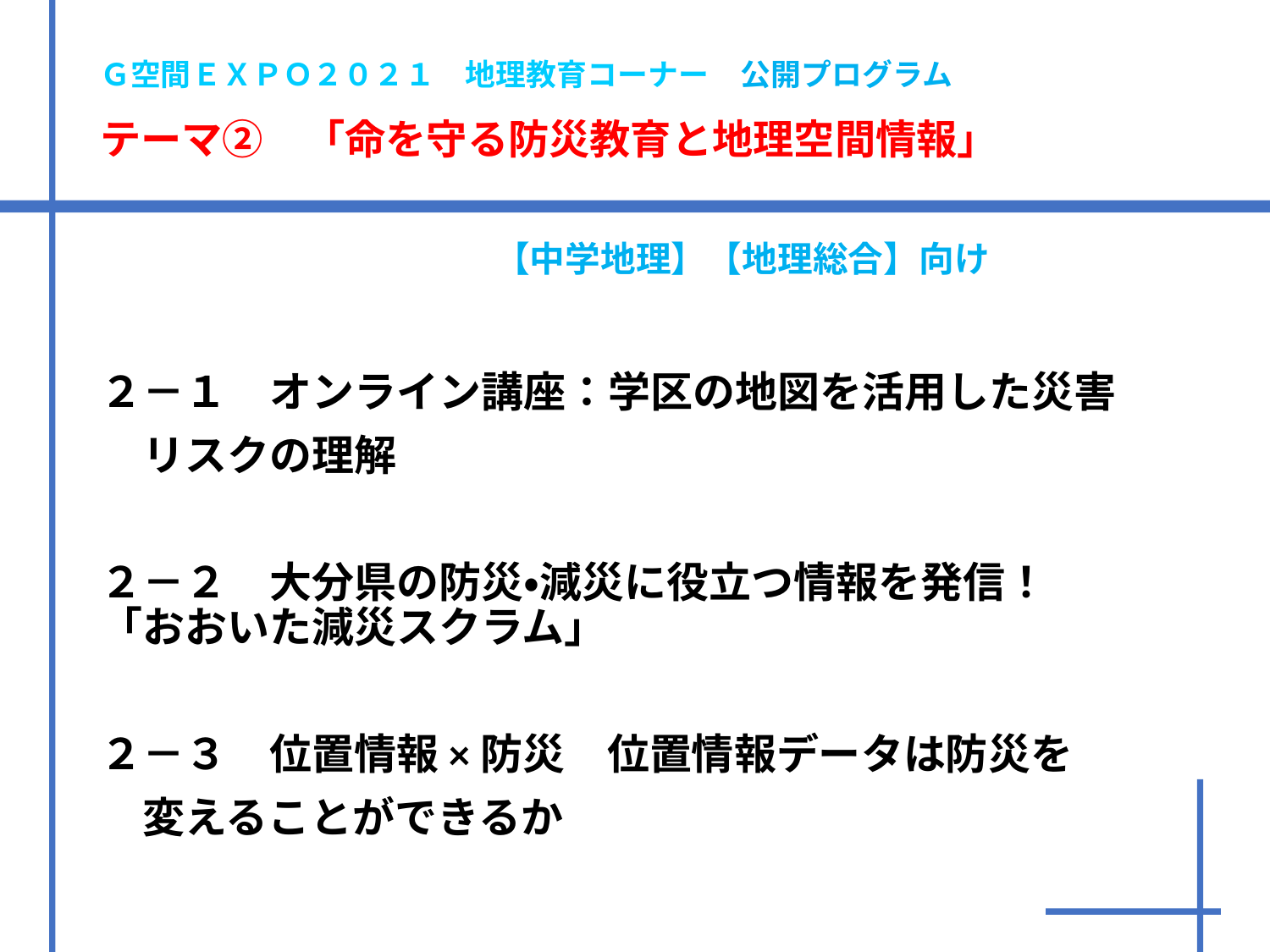

# Ｇ空間ＥＸＰＯ２０２１　地理教育コーナー　公開プログラム　 テーマ②　「命を守る防災教育と地理空間情報」
　　　　　　　　【中学地理】【地理総合】向け

２－１　オンライン講座：学区の地図を活用した災害
　リスクの理解

２－２　大分県の防災・減災に役立つ情報を発信！「おおいた減災スクラム」

２－３　位置情報×防災　位置情報データは防災を
　変えることができるか